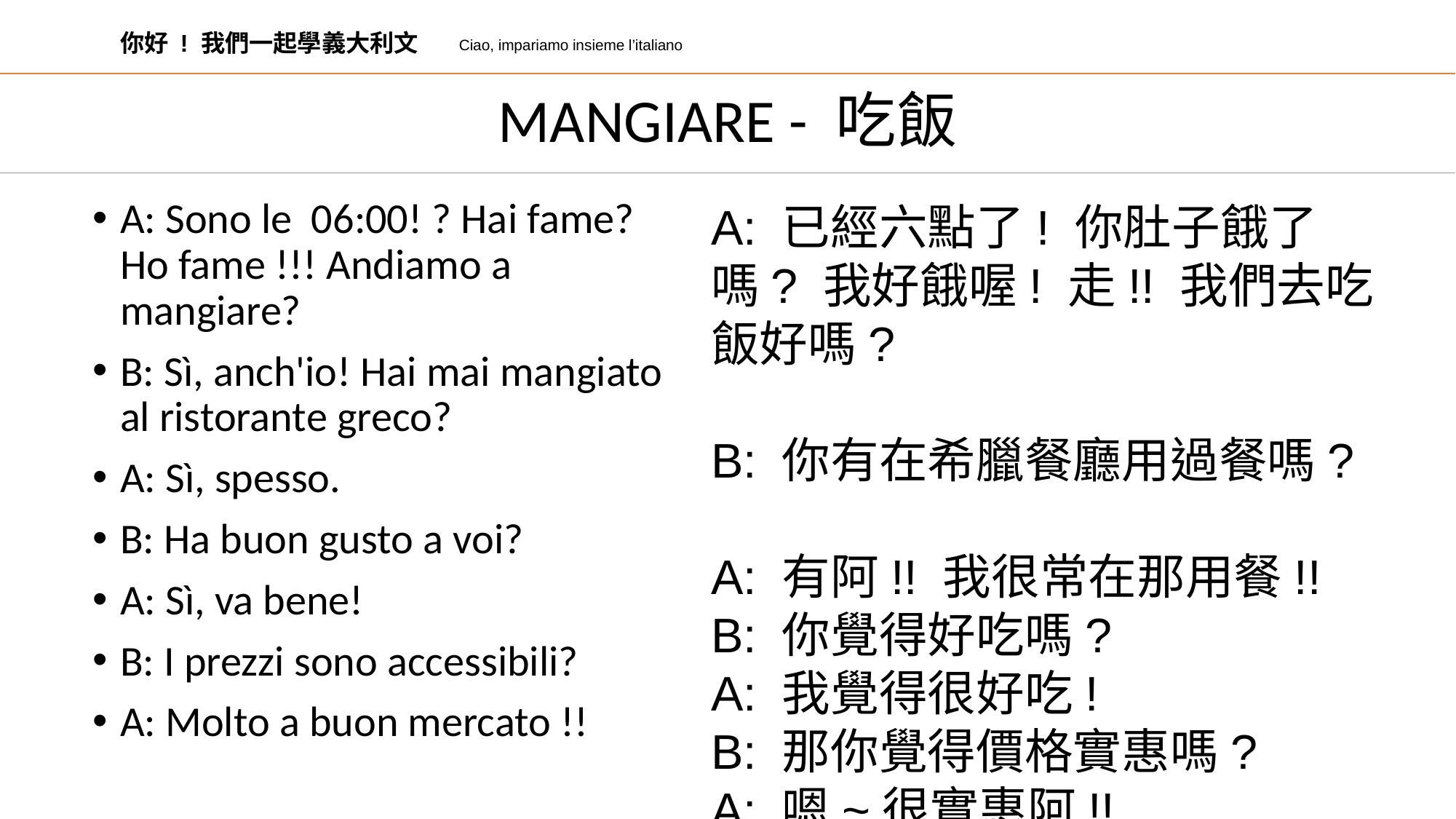

你好 ! 我們一起學義大利文

Ciao, impariamo insieme l’italiano

# MANGIARE - 吃飯
A: Sono le  06:00! ? Hai fame? Ho fame !!! Andiamo a mangiare?
B: Sì, anch'io! Hai mai mangiato al ristorante greco?
A: Sì, spesso.
B: Ha buon gusto a voi?
A: Sì, va bene!
B: I prezzi sono accessibili?
A: Molto a buon mercato !!
A: 已經六點了! 你肚子餓了嗎? 我好餓喔! 走!! 我們去吃飯好嗎?
B: 你有在希臘餐廳用過餐嗎?

A: 有阿!! 我很常在那用餐!!
B: 你覺得好吃嗎?
A: 我覺得很好吃!
B: 那你覺得價格實惠嗎?
A: 嗯~很實惠阿!!